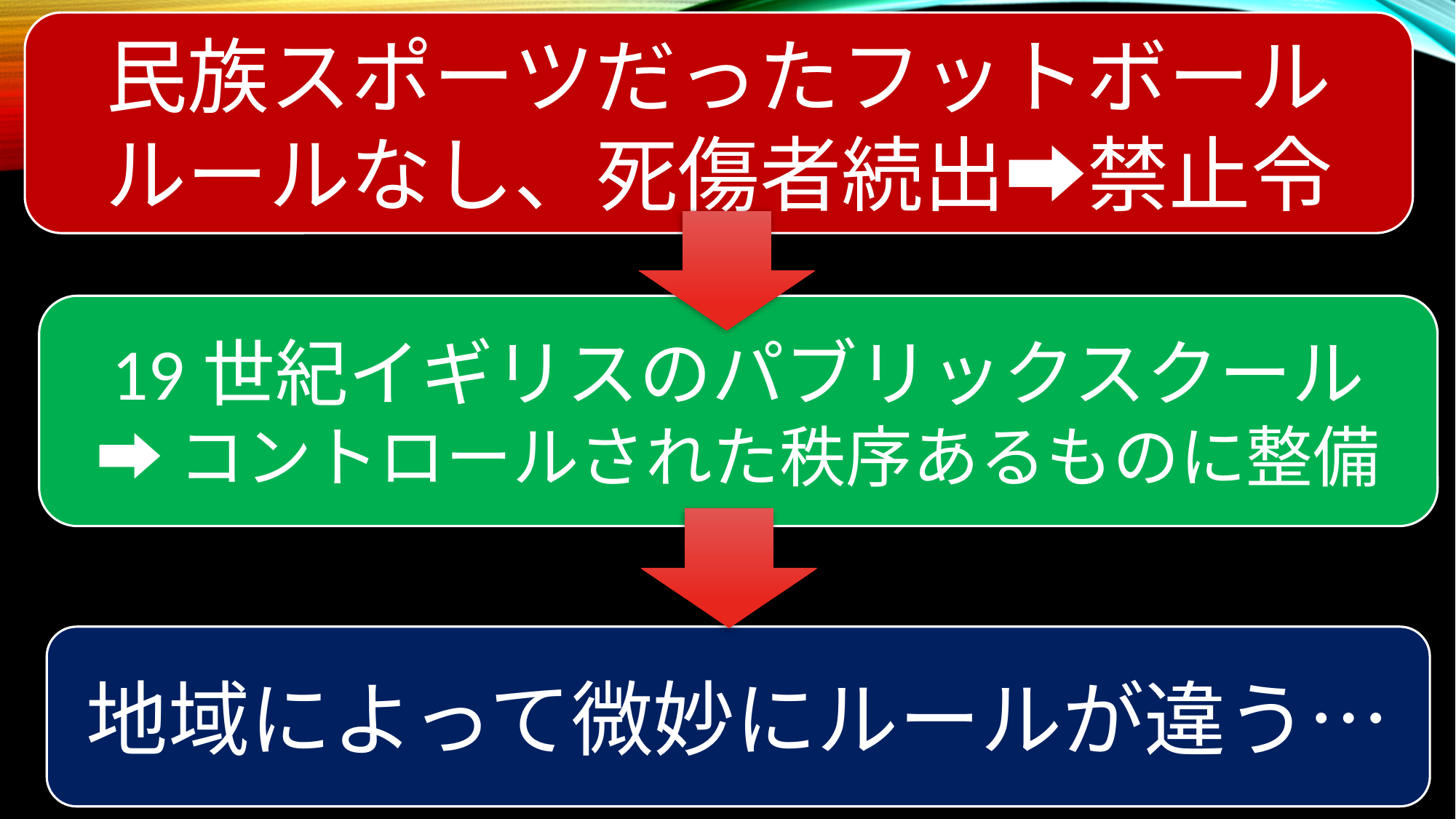

民族スポーツだったフットボール
ルールなし、死傷者続出➡禁止令
#

19世紀イギリスのパブリックスクール
➡コントロールされた秩序あるものに整備

地域によって微妙にルールが違う…